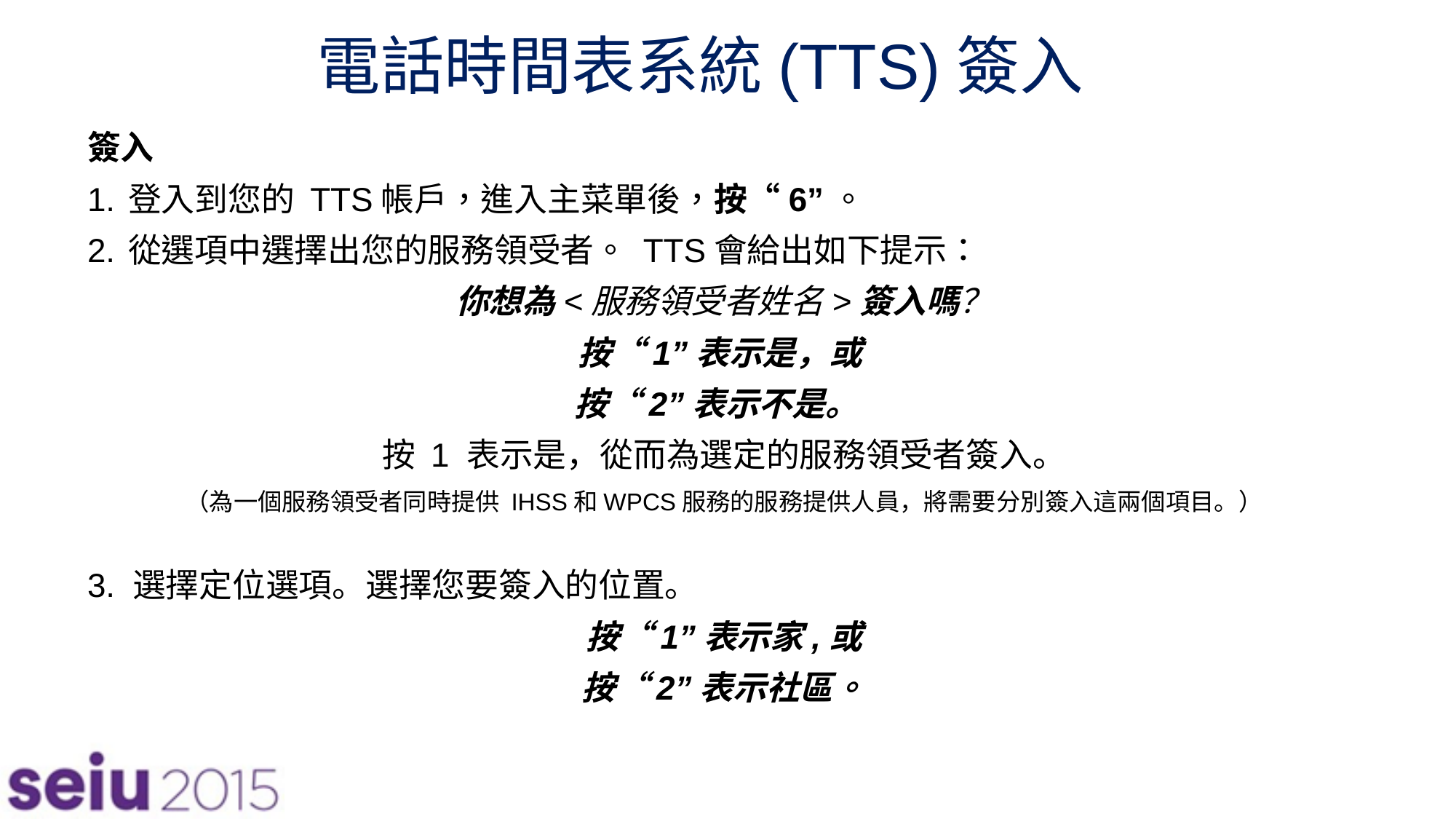

# 電話時間表系統(TTS)簽入
簽入
登入到您的 TTS帳戶，進入主菜單後，按“6”。
從選項中選擇出您的服務領受者。 TTS會給出如下提示：
你想為<服務領受者姓名>簽入嗎？
按“1”表示是，或
按“2”表示不是。
按 1 表示是，從而為選定的服務領受者簽入。
（為一個服務領受者同時提供 IHSS和WPCS服務的服務提供人員，將需要分別簽入這兩個項目。）

3. 選擇定位選項。選擇您要簽入的位置。
按“1”表示家,或
按“2”表示社區。